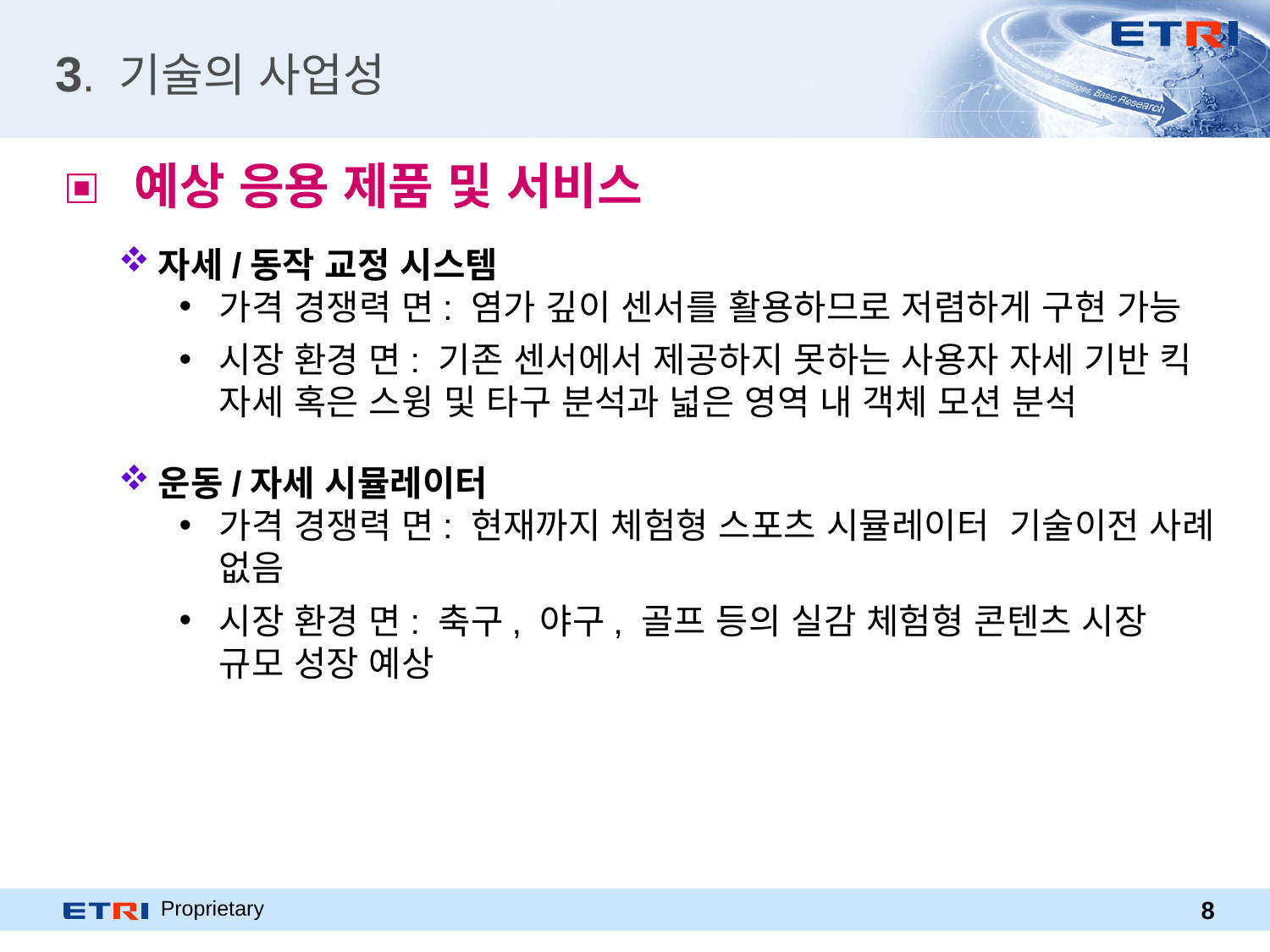

# 3. 기술의 사업성
 예상 응용 제품 및 서비스
자세/동작 교정 시스템
가격 경쟁력 면: 염가 깊이 센서를 활용하므로 저렴하게 구현 가능
시장 환경 면: 기존 센서에서 제공하지 못하는 사용자 자세 기반 킥 자세 혹은 스윙 및 타구 분석과 넓은 영역 내 객체 모션 분석
운동/자세 시뮬레이터
가격 경쟁력 면: 현재까지 체험형 스포츠 시뮬레이터  기술이전 사례 없음
시장 환경 면: 축구, 야구, 골프 등의 실감 체험형 콘텐츠 시장 규모 성장 예상
8